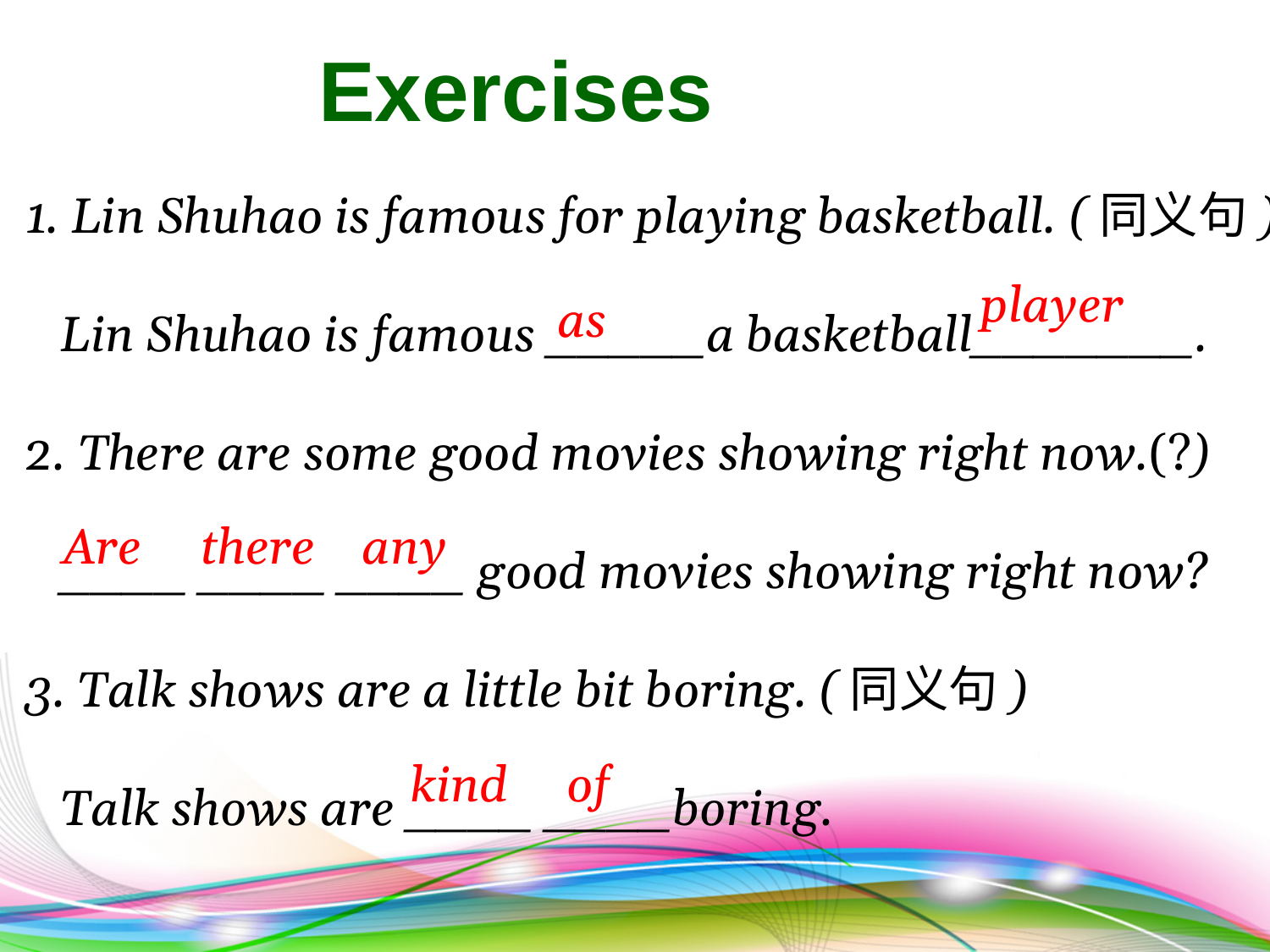

Exercises
1. Lin Shuhao is famous for playing basketball. (同义句)
   Lin Shuhao is famous _____a basketball_______.
2. There are some good movies showing right now.(?)
   ____ ____ ____ good movies showing right now?
3. Talk shows are a little bit boring. (同义句)
   Talk shows are ____ ____boring.
player
as
Are     there    any
kind     of